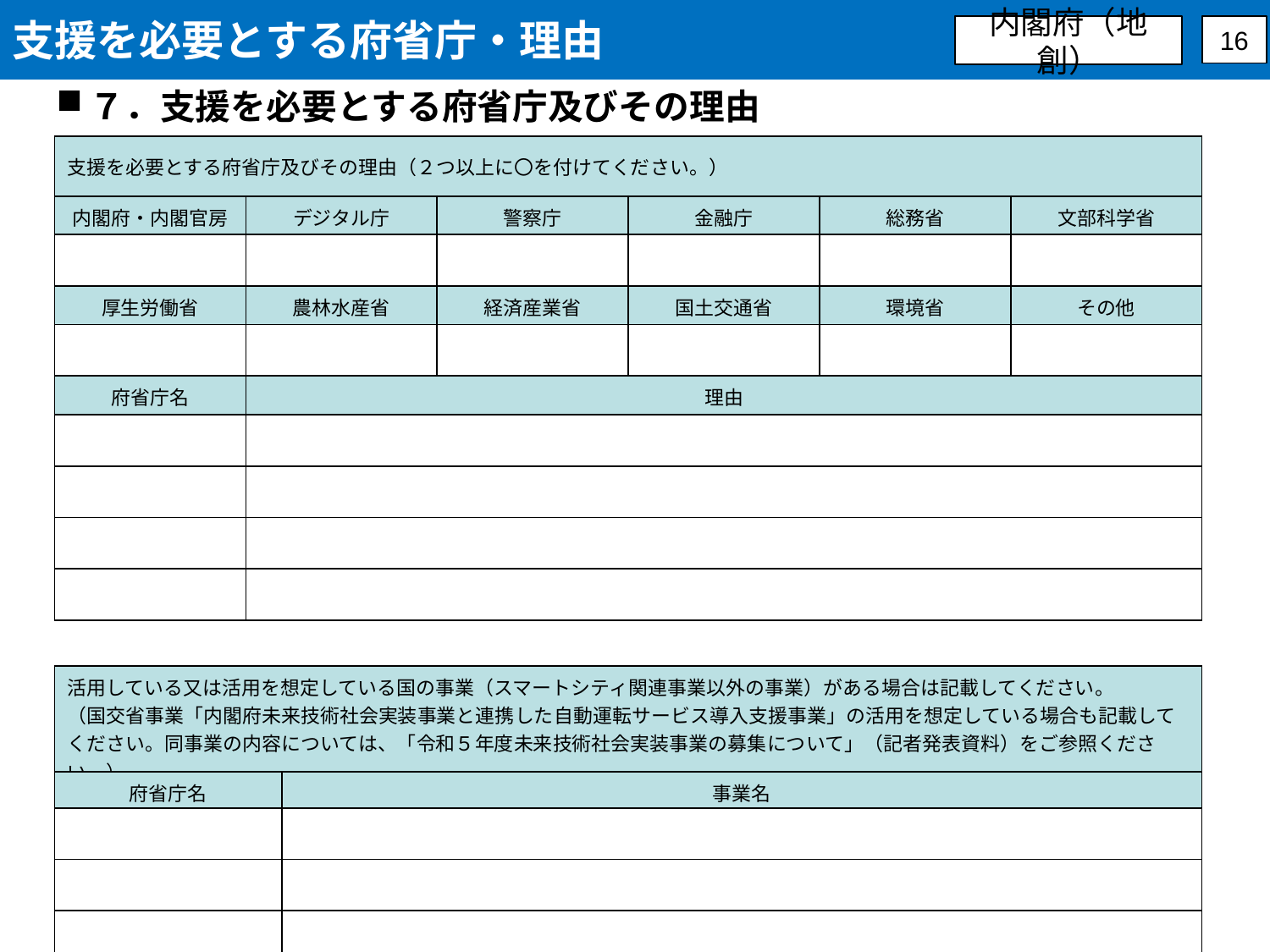

支援を必要とする府省庁・理由
内閣府（地創）
16
７．支援を必要とする府省庁及びその理由
| 支援を必要とする府省庁及びその理由（２つ以上に〇を付けてください。） |  |  |  |  |  |
| --- | --- | --- | --- | --- | --- |
| 内閣府・内閣官房 | デジタル庁 | 警察庁 | 金融庁 | 総務省 | 文部科学省 |
|  |  |  |  |  |  |
| 厚生労働省 | 農林水産省 | 経済産業省 | 国土交通省 | 環境省 | その他 |
|  |  |  |  |  |  |
| 府省庁名 | 理由 |  |  |  |  |
|  |  |  |  |  |  |
|  |  |  |  |  |  |
|  |  |  |  |  |  |
|  |  |  |  |  |  |
| 活用している又は活用を想定している国の事業（スマートシティ関連事業以外の事業）がある場合は記載してください。 （国交省事業「内閣府未来技術社会実装事業と連携した自動運転サービス導入支援事業」の活用を想定している場合も記載してください。同事業の内容については、「令和５年度未来技術社会実装事業の募集について」（記者発表資料）をご参照ください。） |  |
| --- | --- |
| 府省庁名 | 事業名 |
|  |  |
|  |  |
|  |  |